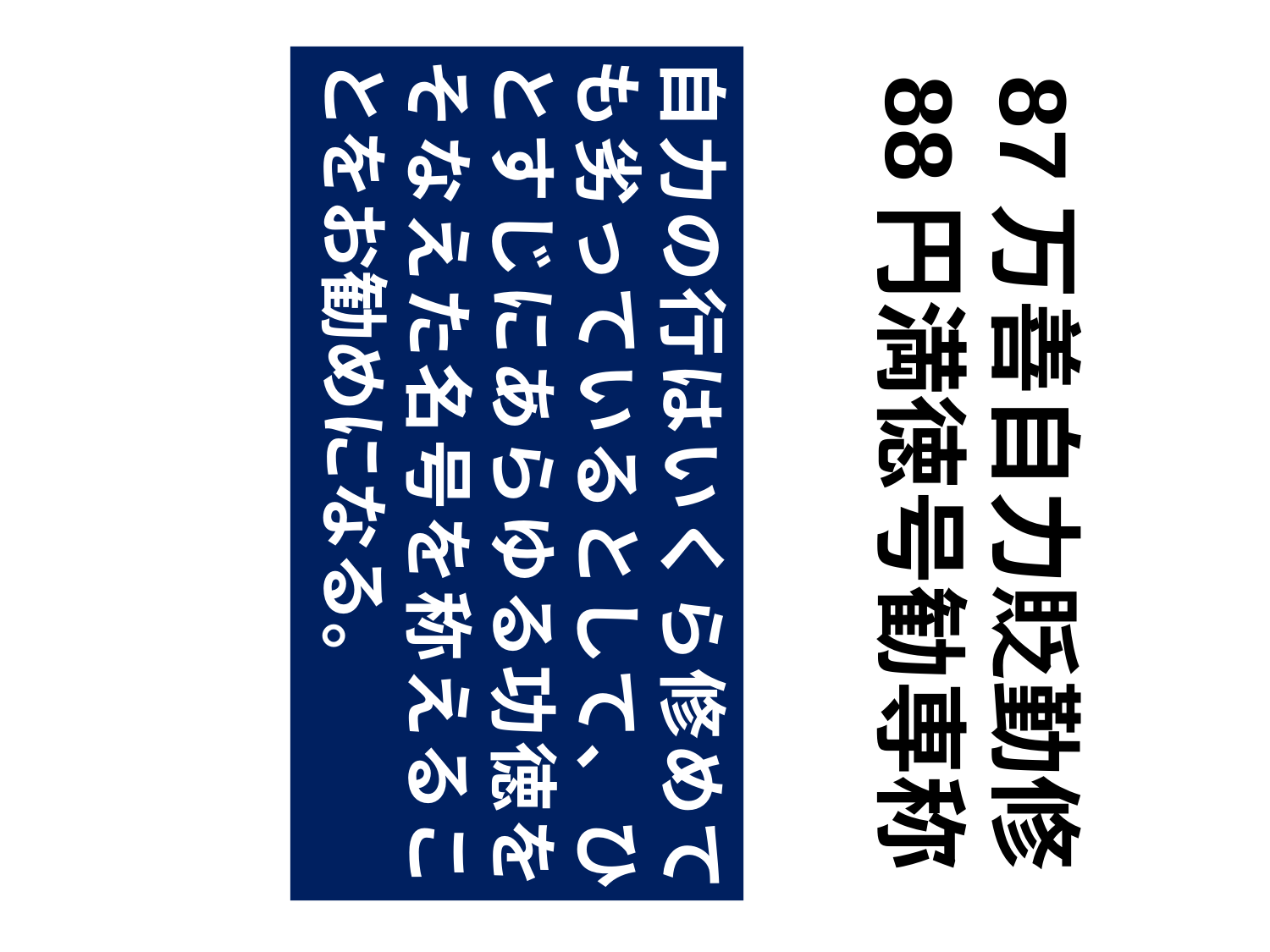

87万善自力貶勤修
88円満徳号勧専称
自力の行はいくら修めても劣っているとして、ひとすじにあらゆる功徳をそなえた名号を称えることをお勧めになる。